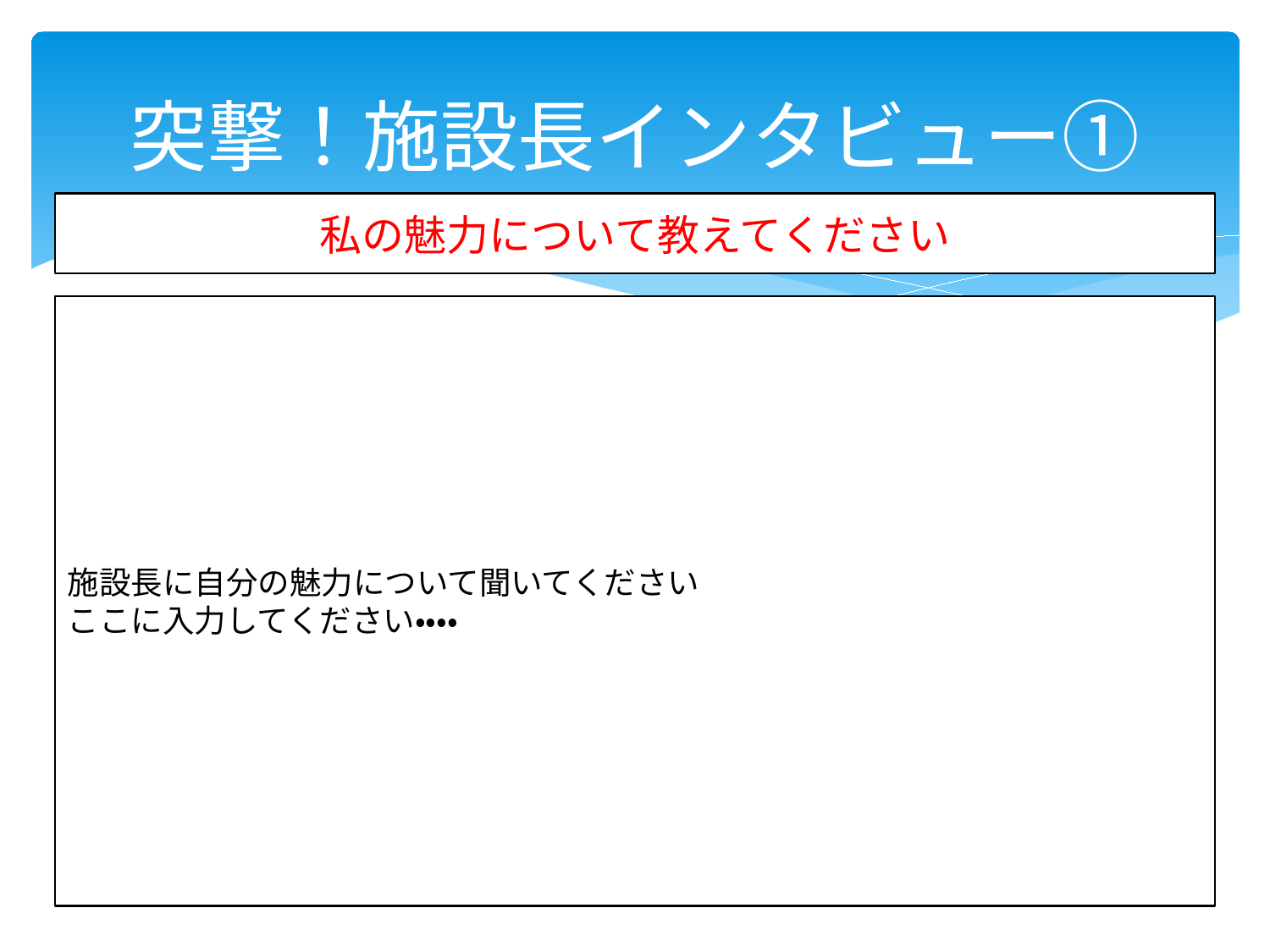

# 突撃！施設長インタビュー①
私の魅力について教えてください
施設長に自分の魅力について聞いてください
ここに入力してください・・・・